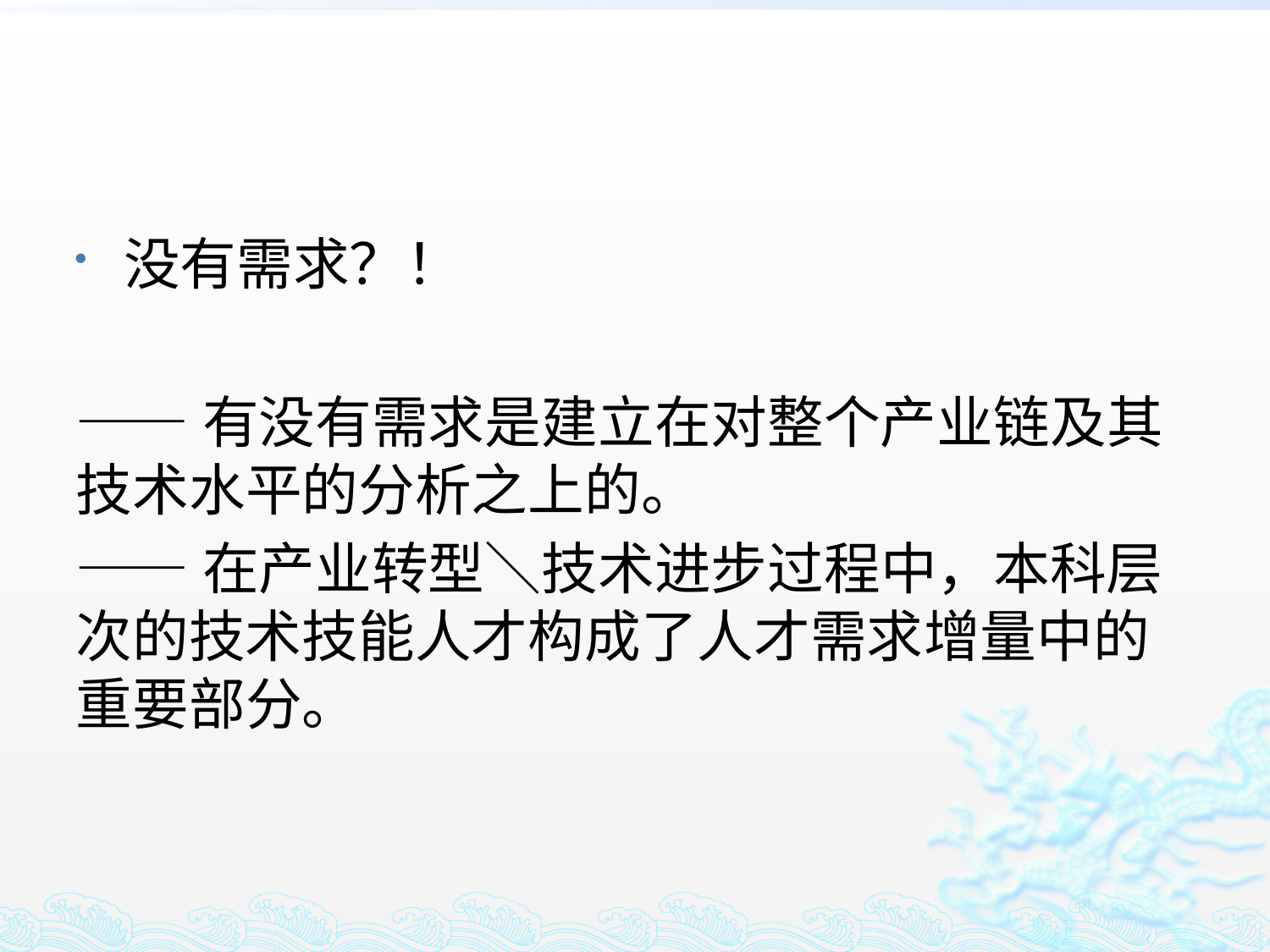

#
没有需求？！

——有没有需求是建立在对整个产业链及其技术水平的分析之上的。
——在产业转型＼技术进步过程中，本科层次的技术技能人才构成了人才需求增量中的重要部分。